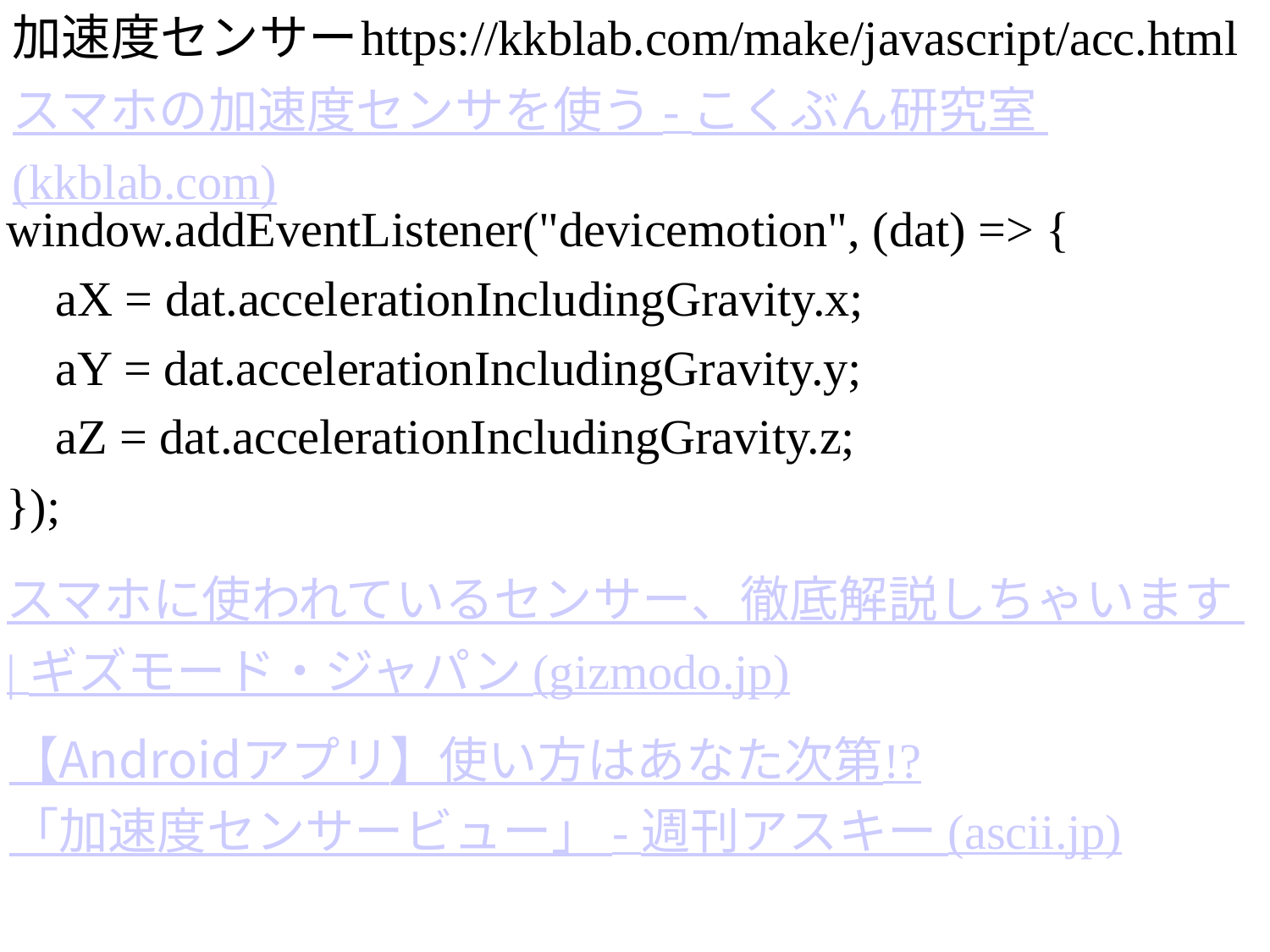

加速度センサー
https://kkblab.com/make/javascript/acc.html
23pN1-1
スマホの加速度センサを使う - こくぶん研究室 (kkblab.com)
window.addEventListener("devicemotion", (dat) => {
    aX = dat.accelerationIncludingGravity.x;
    aY = dat.accelerationIncludingGravity.y;
    aZ = dat.accelerationIncludingGravity.z;
});
スマホに使われているセンサー、徹底解説しちゃいます | ギズモード・ジャパン (gizmodo.jp)
https://www.gizmodo.jp/2020/07/smartphone-sensors-guide.html
【Androidアプリ】使い方はあなた次第!?「加速度センサービュー」 - 週刊アスキー (ascii.jp)
https://weekly.ascii.jp/elem/000/002/605/2605536/